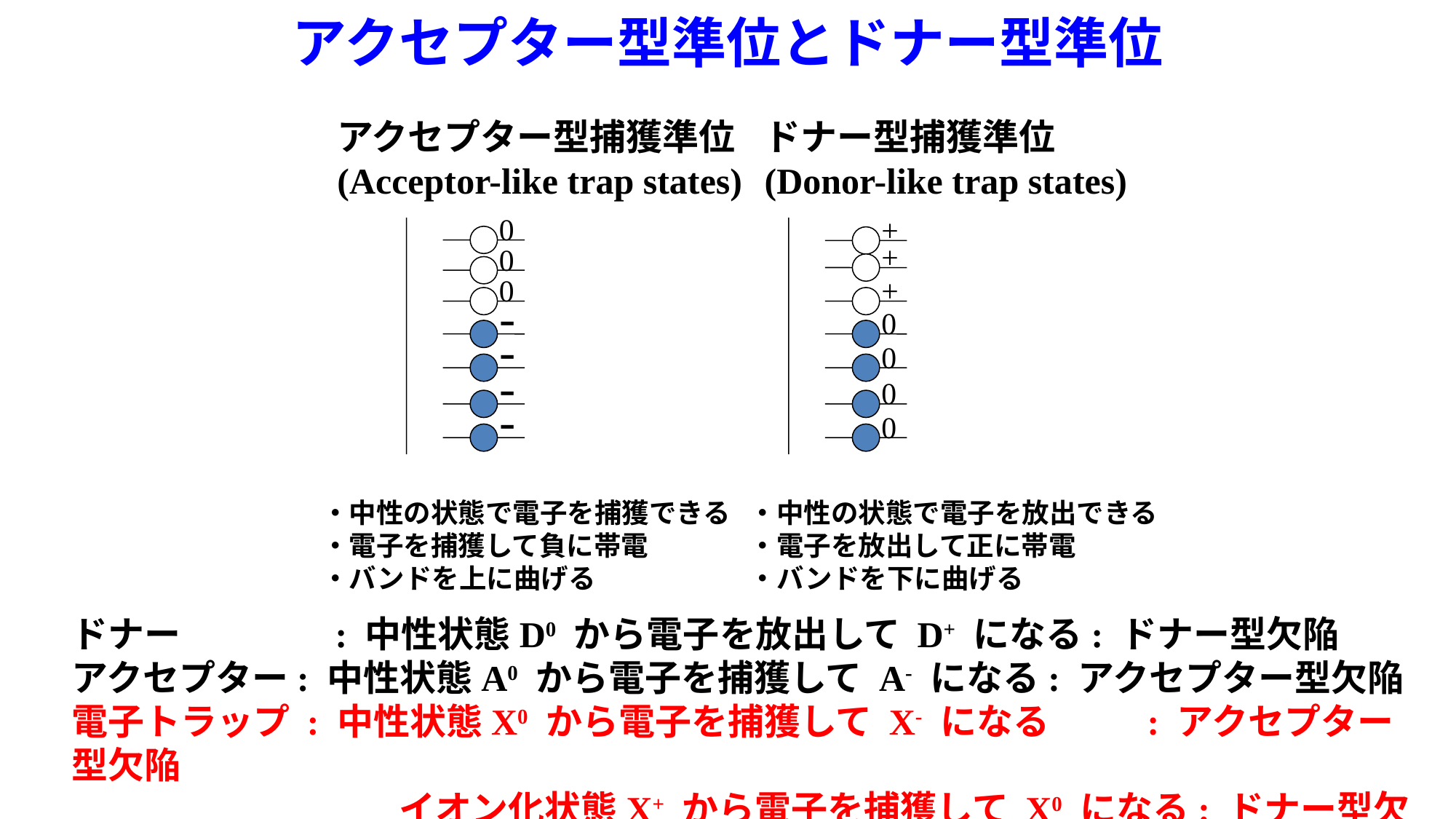

アクセプター型準位とドナー型準位
アクセプター型捕獲準位
(Acceptor-like trap states)
ドナー型捕獲準位
(Donor-like trap states)
0

+

+

0

0

+

-

0

-

0

-

0

-

0

・中性の状態で電子を捕獲できる
・電子を捕獲して負に帯電
・バンドを上に曲げる
・中性の状態で電子を放出できる
・電子を放出して正に帯電
・バンドを下に曲げる
ドナー　　　　: 中性状態D0 から電子を放出して D+ になる: ドナー型欠陥
アクセプター: 中性状態A0 から電子を捕獲して A- になる: アクセプター型欠陥
電子トラップ : 中性状態X0 から電子を捕獲して X- になる　　  : アクセプター型欠陥
　　　　　　　　　イオン化状態X+ から電子を捕獲して X0 になる: ドナー型欠陥